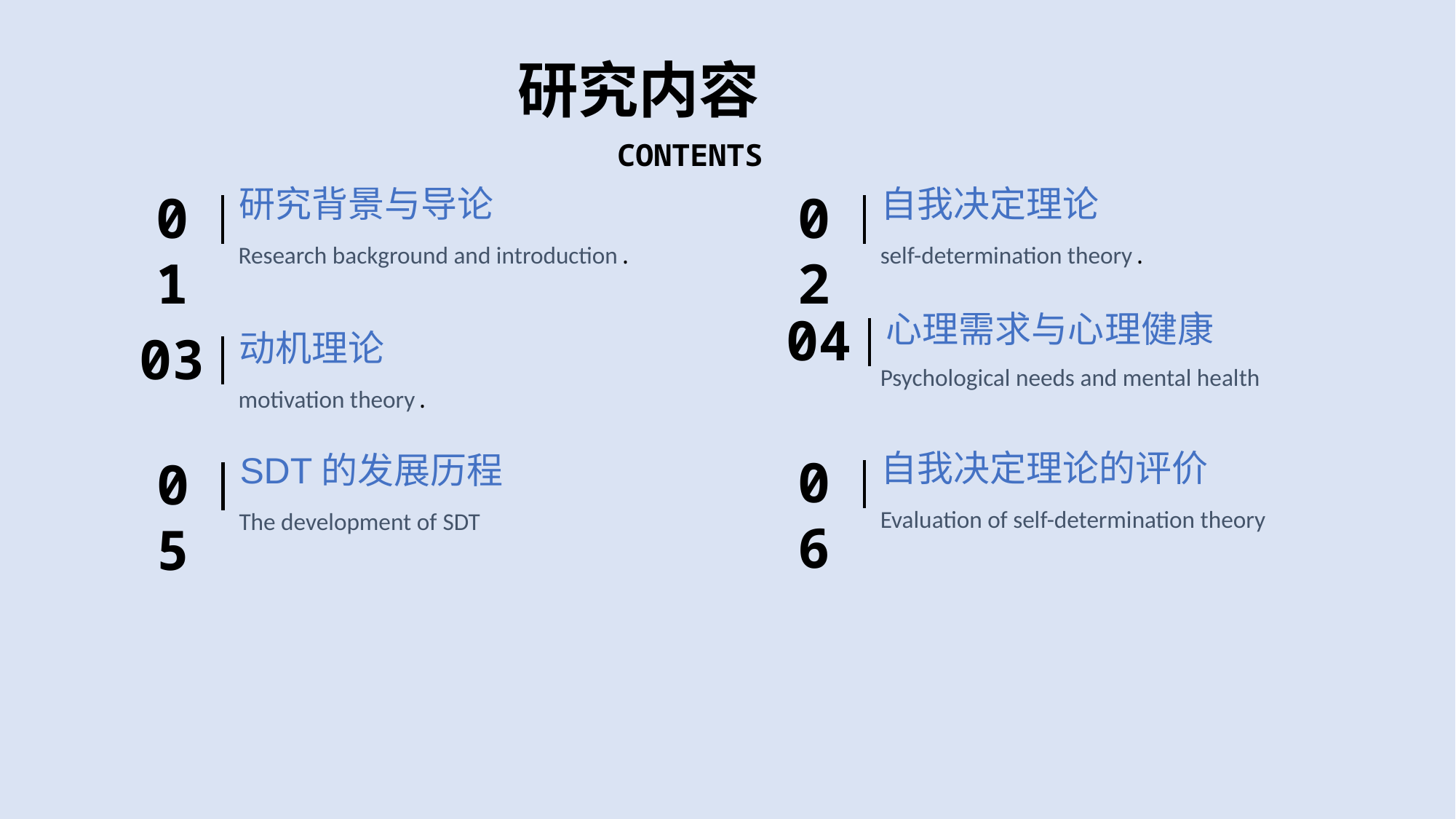

研究内容
CONTENTS
01
研究背景与导论
Research background and introduction.
02
自我决定理论
self-determination theory.
04
心理需求与心理健康
Psychological needs and mental health
03
动机理论
motivation theory.
06
自我决定理论的评价
Evaluation of self-determination theory
05
SDT的发展历程
The development of SDT